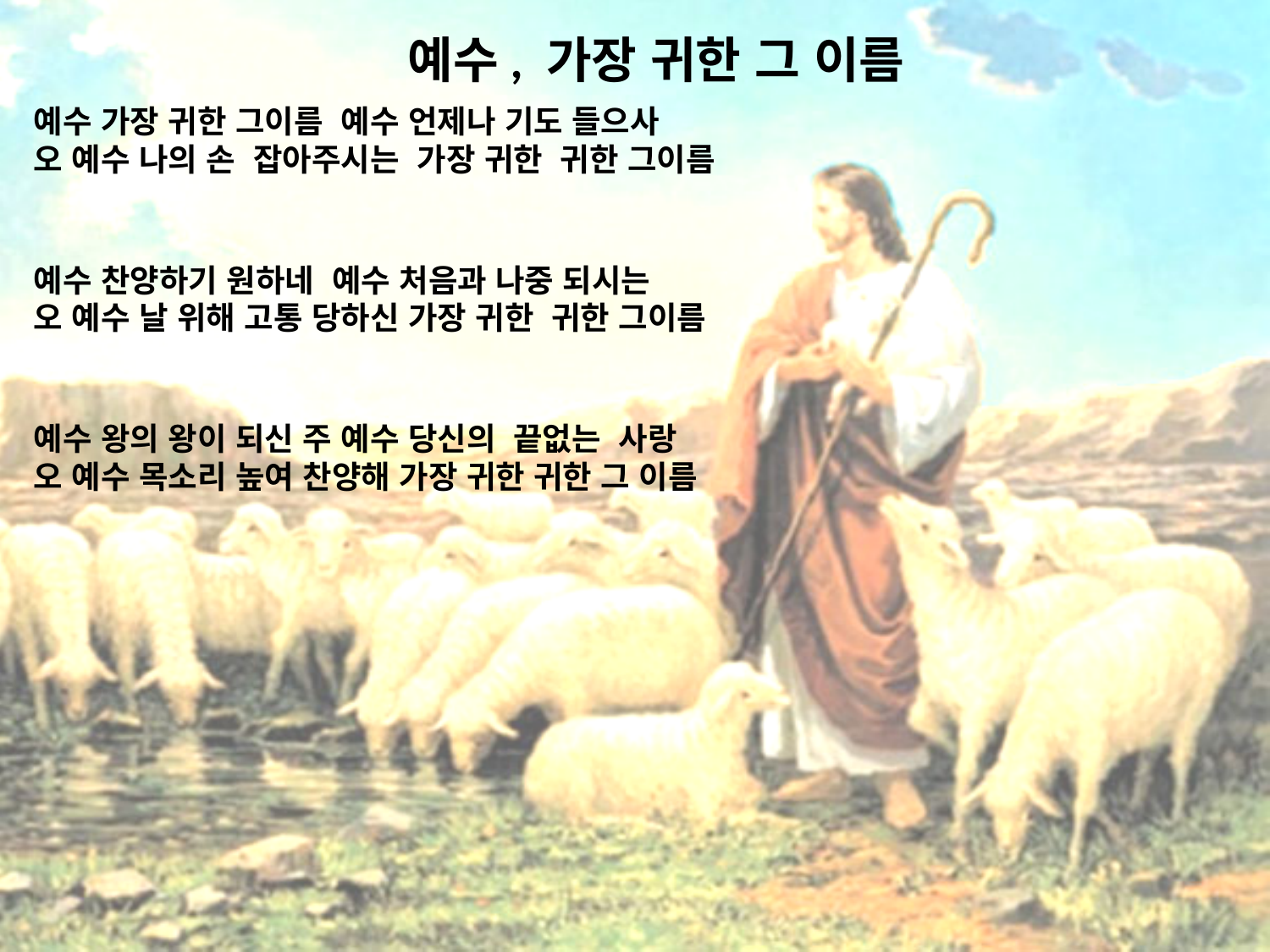

# 예수, 가장 귀한 그 이름
예수 가장 귀한 그이름  예수 언제나 기도 들으사
오 예수 나의 손  잡아주시는  가장 귀한  귀한 그이름
예수 찬양하기 원하네  예수 처음과 나중 되시는
오 예수 날 위해 고통 당하신 가장 귀한  귀한 그이름
예수 왕의 왕이 되신 주 예수 당신의  끝없는  사랑
오 예수 목소리 높여 찬양해 가장 귀한 귀한 그 이름